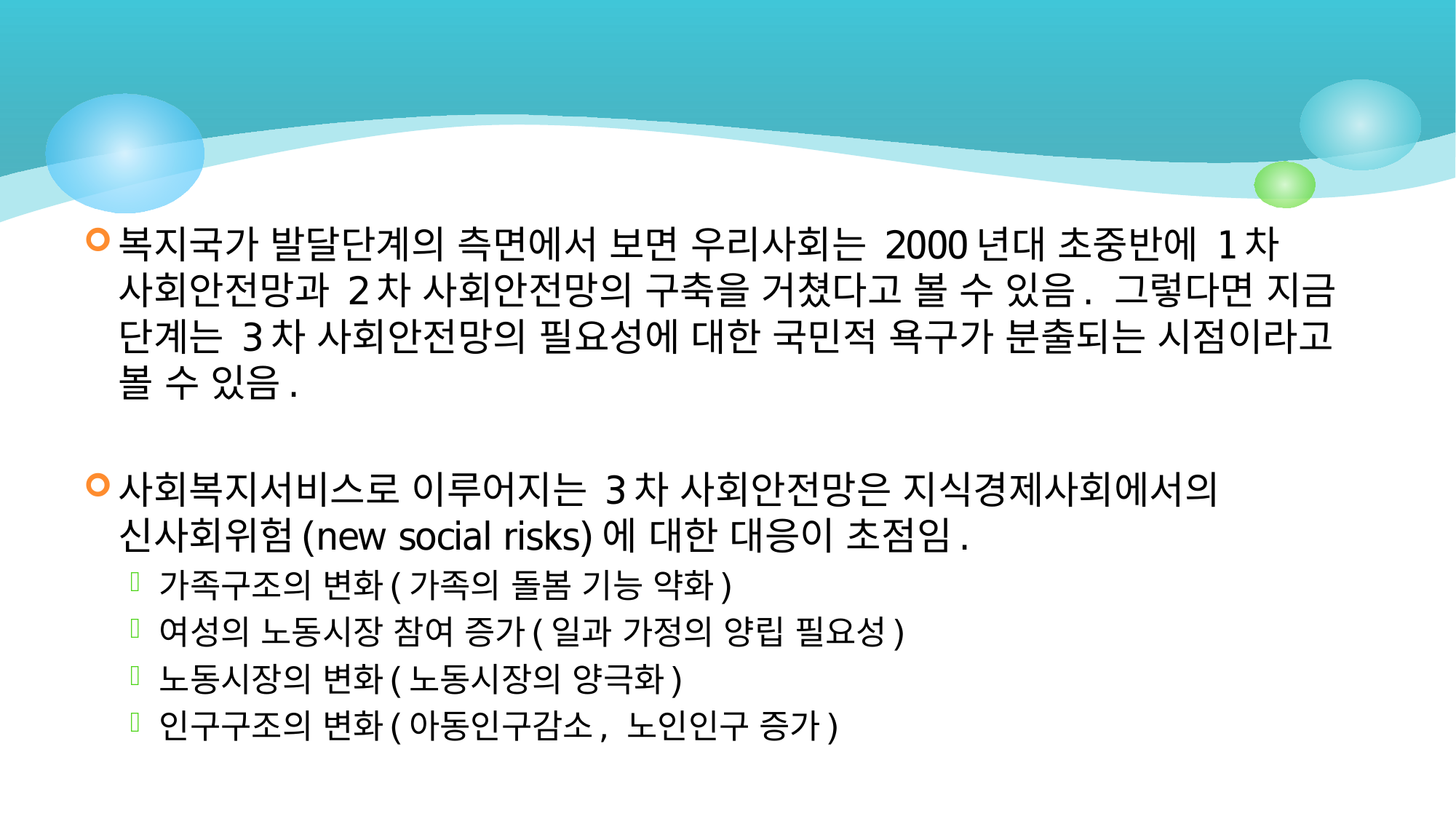

#
복지국가 발달단계의 측면에서 보면 우리사회는 2000년대 초중반에 1차 사회안전망과 2차 사회안전망의 구축을 거쳤다고 볼 수 있음. 그렇다면 지금 단계는 3차 사회안전망의 필요성에 대한 국민적 욕구가 분출되는 시점이라고 볼 수 있음.

사회복지서비스로 이루어지는 3차 사회안전망은 지식경제사회에서의 신사회위험(new social risks)에 대한 대응이 초점임.
가족구조의 변화(가족의 돌봄 기능 약화)
여성의 노동시장 참여 증가(일과 가정의 양립 필요성)
노동시장의 변화(노동시장의 양극화)
인구구조의 변화(아동인구감소, 노인인구 증가)